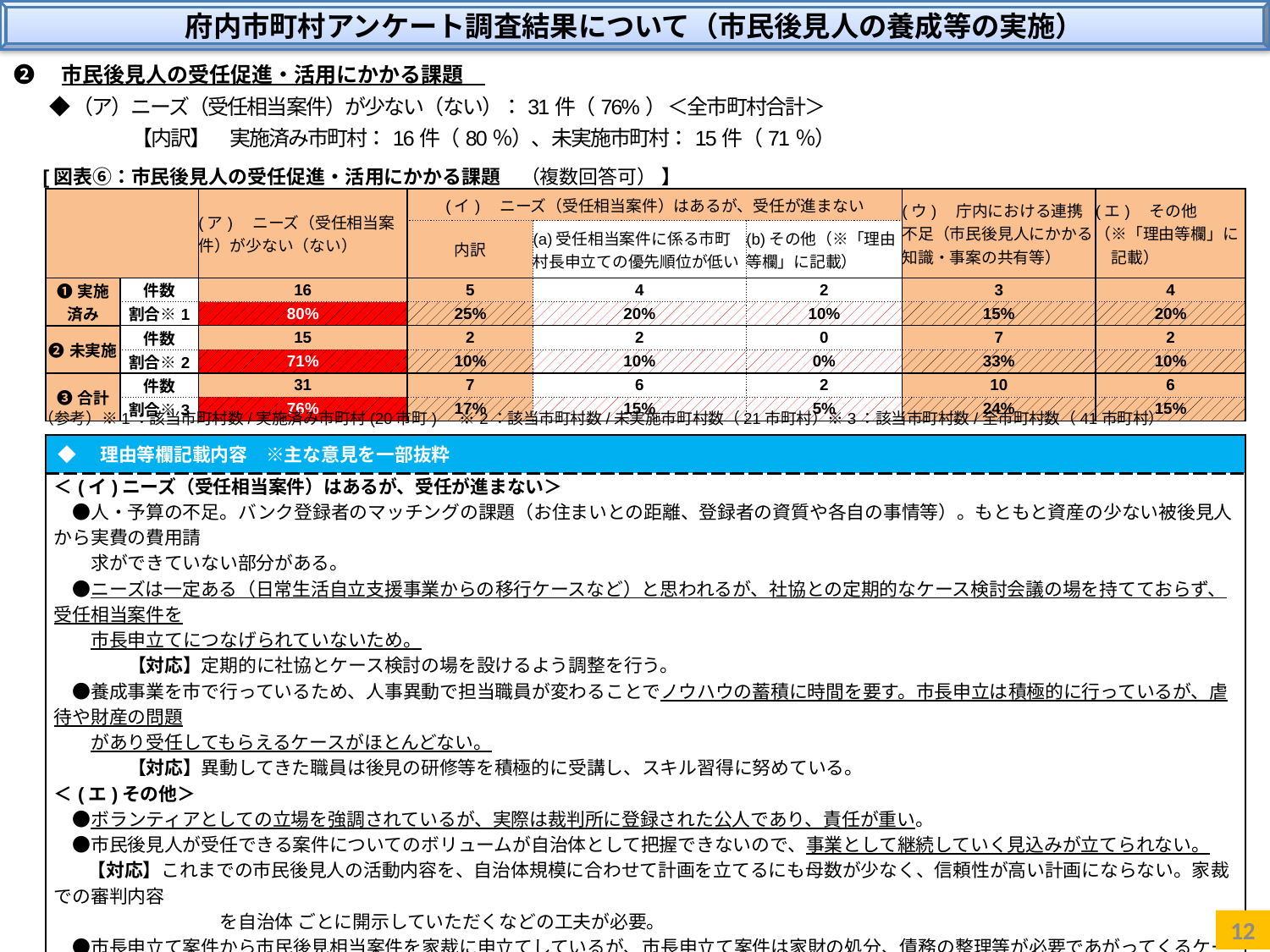

府内市町村アンケート調査結果について（市民後見人の養成等の実施）
❷　市民後見人の受任促進・活用にかかる課題
   　◆ （ア）ニーズ（受任相当案件）が少ない（ない）：31件（76%） ＜全市町村合計＞
　　　　　　【内訳】　実施済み市町村：16件（80％）、未実施市町村：15件（71％）
[図表⑥：市民後見人の受任促進・活用にかかる課題　（複数回答可） 】
|  |  | (ア)　ニーズ（受任相当案件）が少ない（ない） | (イ)　ニーズ（受任相当案件）はあるが、受任が進まない |  |  | (ウ)　庁内における連携不足（市民後見人にかかる知識・事案の共有等） | (エ)　その他 （※「理由等欄」に 　記載） |
| --- | --- | --- | --- | --- | --- | --- | --- |
|  |  |  | 内訳 | (a)受任相当案件に係る市町村長申立ての優先順位が低い | (b)その他（※「理由等欄」に記載） |  |  |
| ❶実施 済み | 件数 | 16 | 5 | 4 | 2 | 3 | 4 |
|  | 割合※1 | 80% | 25% | 20% | 10% | 15% | 20% |
| ❷未実施 | 件数 | 15 | 2 | 2 | 0 | 7 | 2 |
|  | 割合※2 | 71% | 10% | 10% | 0% | 33% | 10% |
| ❸合計 | 件数 | 31 | 7 | 6 | 2 | 10 | 6 |
|  | 割合※3 | 76% | 17% | 15% | 5% | 24% | 15% |
（参考）※1：該当市町村数/実施済み市町村(20市町)　 ※2：該当市町村数/未実施市町村数（21市町村）※3：該当市町村数/全市町村数（41市町村）
| ◆　理由等欄記載内容　※主な意見を一部抜粋 |
| --- |
| ＜(イ)ニーズ（受任相当案件）はあるが、受任が進まない＞ 　●人・予算の不足。バンク登録者のマッチングの課題（お住まいとの距離、登録者の資質や各自の事情等）。もともと資産の少ない被後見人から実費の費用請 　　求ができていない部分がある。 　●ニーズは一定ある（日常生活自立支援事業からの移行ケースなど）と思われるが、社協との定期的なケース検討会議の場を持てておらず、受任相当案件を 　　市長申立てにつなげられていないため。 　　　　【対応】定期的に社協とケース検討の場を設けるよう調整を行う。 　●養成事業を市で行っているため、人事異動で担当職員が変わることでノウハウの蓄積に時間を要す。市長申立は積極的に行っているが、虐待や財産の問題 　　があり受任してもらえるケースがほとんどない。 　　　　【対応】異動してきた職員は後見の研修等を積極的に受講し、スキル習得に努めている。 ＜(エ)その他＞ 　●ボランティアとしての立場を強調されているが、実際は裁判所に登録された公人であり、責任が重い。 　●市民後見人が受任できる案件についてのボリュームが自治体として把握できないので、事業として継続していく見込みが立てられない。 【対応】これまでの市民後見人の活動内容を、自治体規模に合わせて計画を立てるにも母数が少なく、信頼性が高い計画にならない。家裁での審判内容 　　　　　　　　　を自治体 ごとに開示していただくなどの工夫が必要。 　●市長申立て案件から市民後見相当案件を家裁に申立てしているが、市長申立て案件は家財の処分、債務の整理等が必要であがってくるケースが多く、市民 　　後見人相当案件がなかなかあがってこないため。 【対応】当初の法律的な問題の部分を専門職に受けてもらい、それが解決したら市民後見人へ引継ぐリレー方式をご検討いただきたい。 ●日々の窓口相談の中で、受任相当案件を把握することは少なく、需要を感じることはあまりない。ただ、深いニーズの掘り起こしはできていない可能性がある。 |
12